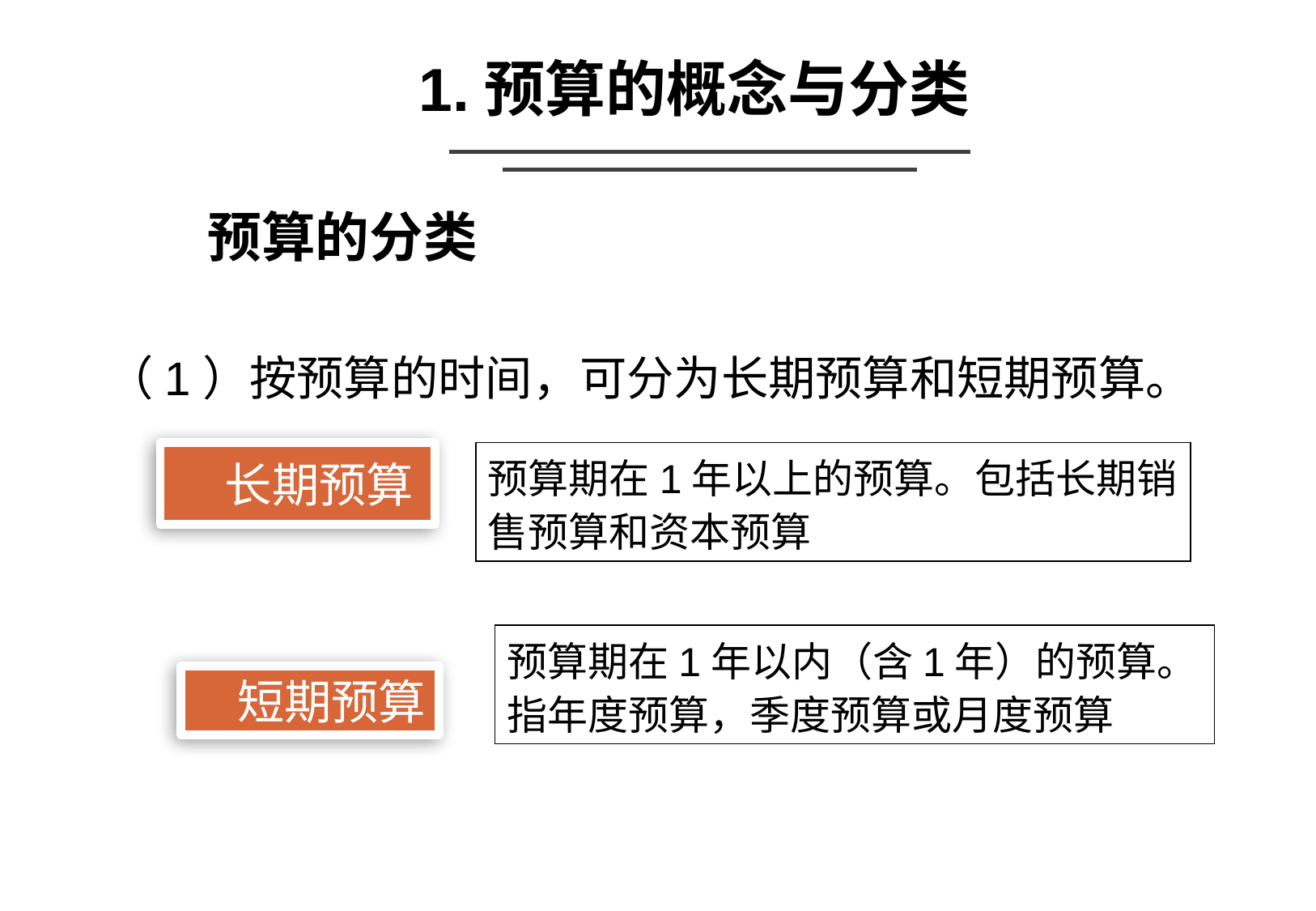

1.预算的概念与分类
预算的分类
（1）按预算的时间，可分为长期预算和短期预算。
   长期预算
预算期在1年以上的预算。包括长期销售预算和资本预算
预算期在1年以内（含1年）的预算。
指年度预算，季度预算或月度预算
   短期预算